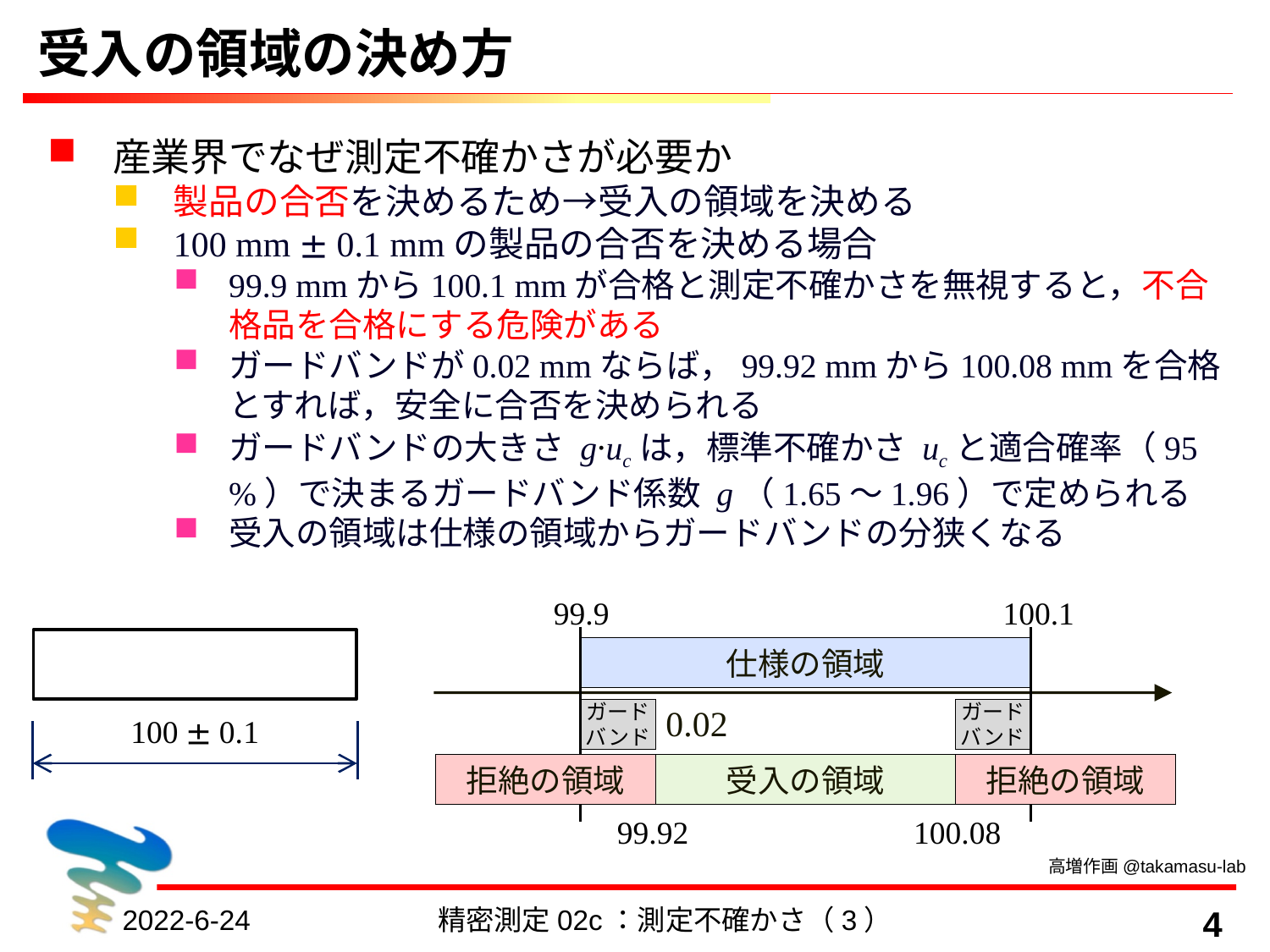

# 受入の領域の決め方
産業界でなぜ測定不確かさが必要か
製品の合否を決めるため→受入の領域を決める
100 mm ± 0.1 mmの製品の合否を決める場合
99.9 mmから100.1 mmが合格と測定不確かさを無視すると，不合格品を合格にする危険がある
ガードバンドが0.02 mmならば，99.92 mmから100.08 mmを合格とすれば，安全に合否を決められる
ガードバンドの大きさ g∙ucは，標準不確かさ ucと適合確率（95 %）で決まるガードバンド係数 g（1.65～1.96）で定められる
受入の領域は仕様の領域からガードバンドの分狭くなる
99.9                                                 100.1
仕様の領域

0.02
ガード
バンド
ガード
バンド
拒絶の領域
受入の領域
拒絶の領域
99.92                            100.08

100 ± 0.1
高増作画@takamasu-lab
2022-6-24
精密測定02c：測定不確かさ（3）
4